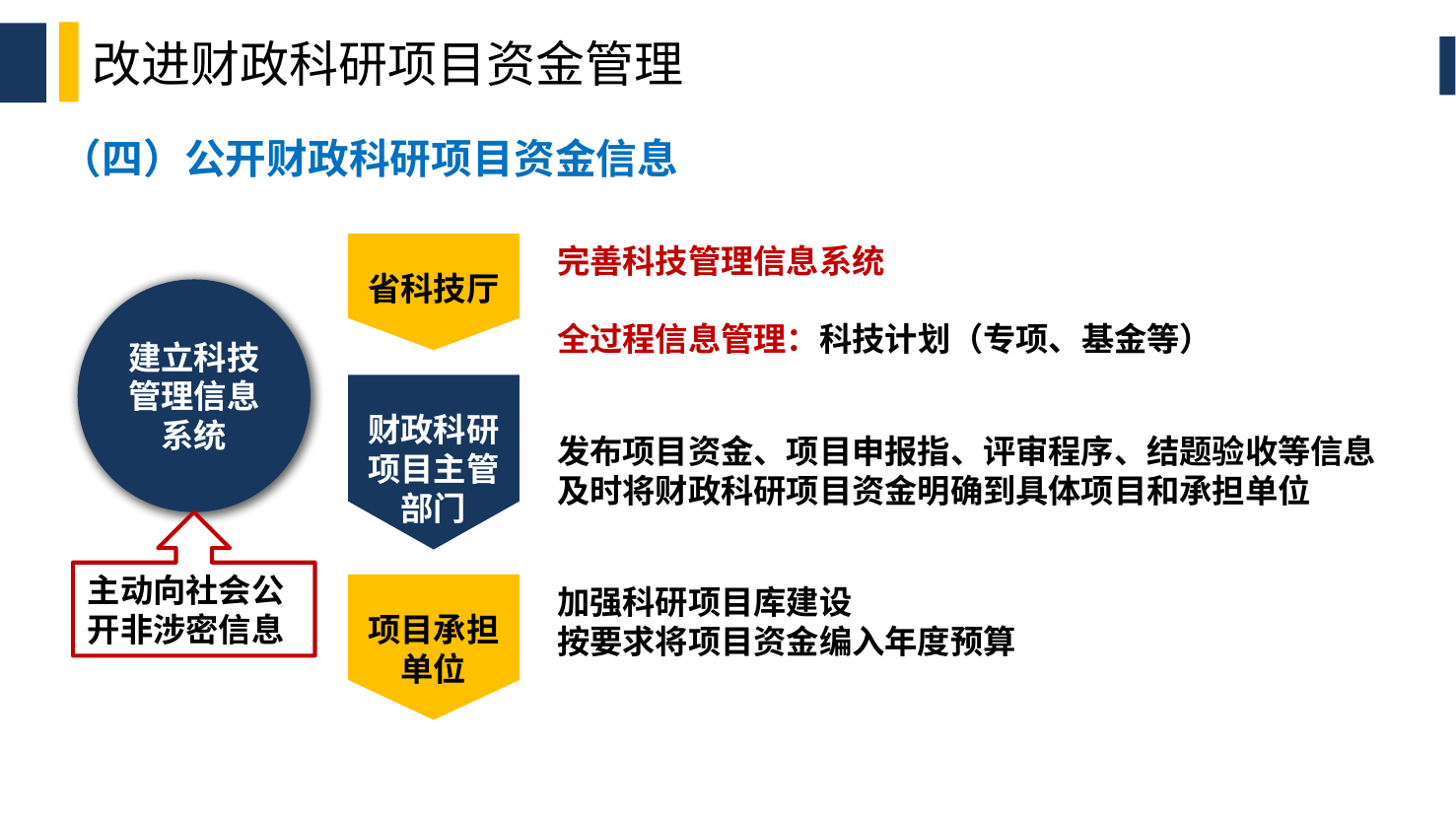

改进财政科研项目资金管理

（四）公开财政科研项目资金信息
完善科技管理信息系统

全过程信息管理：科技计划（专项、基金等）
省科技厅

建立科技管理信息系统
财政科研项目主管部门

发布项目资金、项目申报指、评审程序、结题验收等信息
及时将财政科研项目资金明确到具体项目和承担单位
主动向社会公开非涉密信息
项目承担单位

加强科研项目库建设
按要求将项目资金编入年度预算